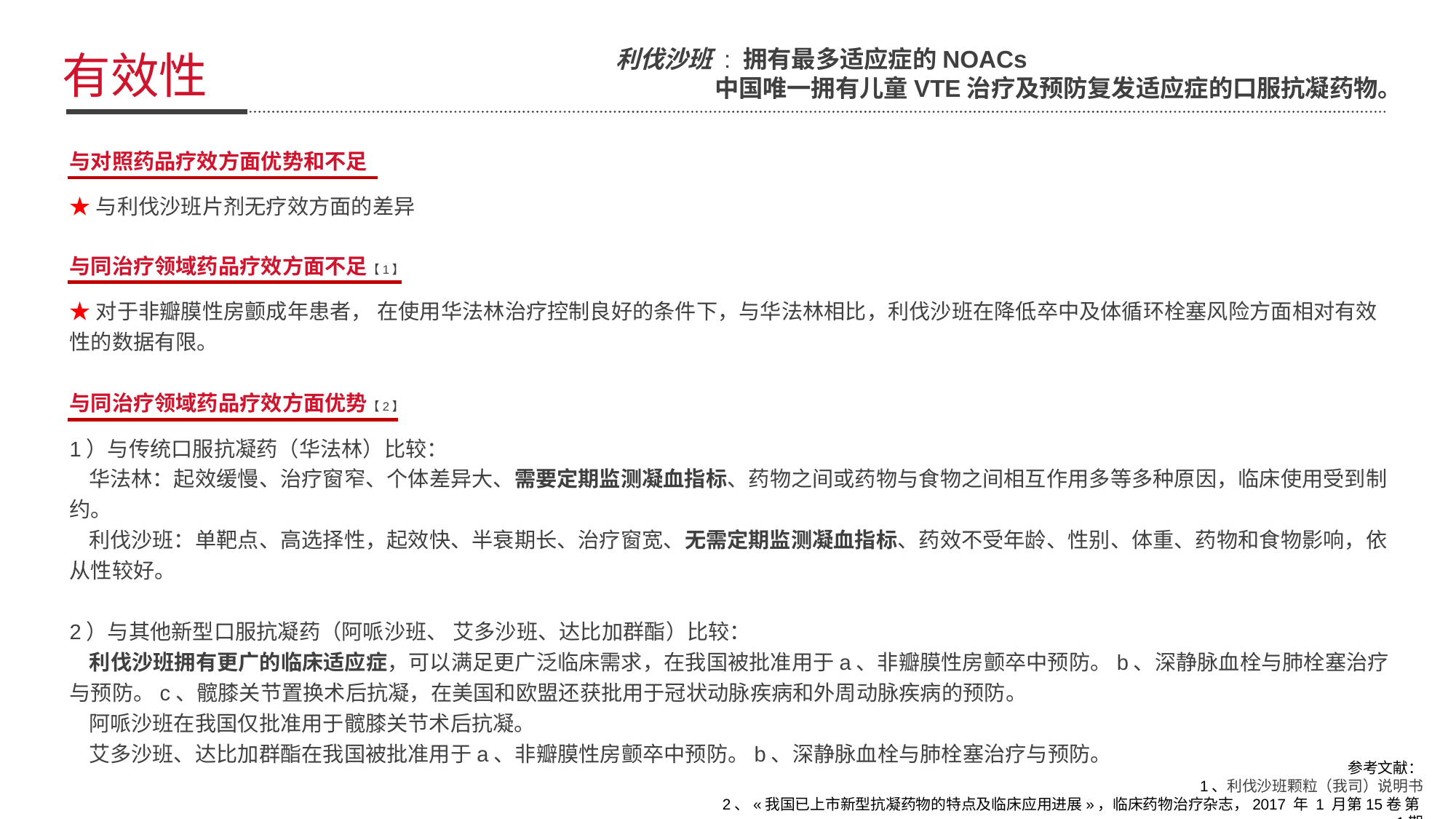

利伐沙班 : 拥有最多适应症的NOACs
                 中国唯一拥有儿童VTE治疗及预防复发适应症的口服抗凝药物。
有效性
与对照药品疗效方面优势和不足
★与利伐沙班片剂无疗效方面的差异
与同治疗领域药品疗效方面不足【1】
★对于非瓣膜性房颤成年患者， 在使用华法林治疗控制良好的条件下，与华法林相比，利伐沙班在降低卒中及体循环栓塞风险方面相对有效性的数据有限。
与同治疗领域药品疗效方面优势【2】
1）与传统口服抗凝药（华法林）比较：
   华法林：起效缓慢、治疗窗窄、个体差异大、需要定期监测凝血指标、药物之间或药物与食物之间相互作用多等多种原因，临床使用受到制约。
   利伐沙班：单靶点、高选择性，起效快、半衰期长、治疗窗宽、无需定期监测凝血指标、药效不受年龄、性别、体重、药物和食物影响，依从性较好。

2）与其他新型口服抗凝药（阿哌沙班、 艾多沙班、达比加群酯）比较：
   利伐沙班拥有更广的临床适应症，可以满足更广泛临床需求，在我国被批准用于a、非瓣膜性房颤卒中预防。b、深静脉血栓与肺栓塞治疗与预防。c、髋膝关节置换术后抗凝，在美国和欧盟还获批用于冠状动脉疾病和外周动脉疾病的预防。
   阿哌沙班在我国仅批准用于髋膝关节术后抗凝。
   艾多沙班、达比加群酯在我国被批准用于a、非瓣膜性房颤卒中预防。b、深静脉血栓与肺栓塞治疗与预防。
参考文献：
1、利伐沙班颗粒（我司）说明书
2、«我国已上市新型抗凝药物的特点及临床应用进展»，临床药物治疗杂志，2017 年 1 月第15卷 第1期